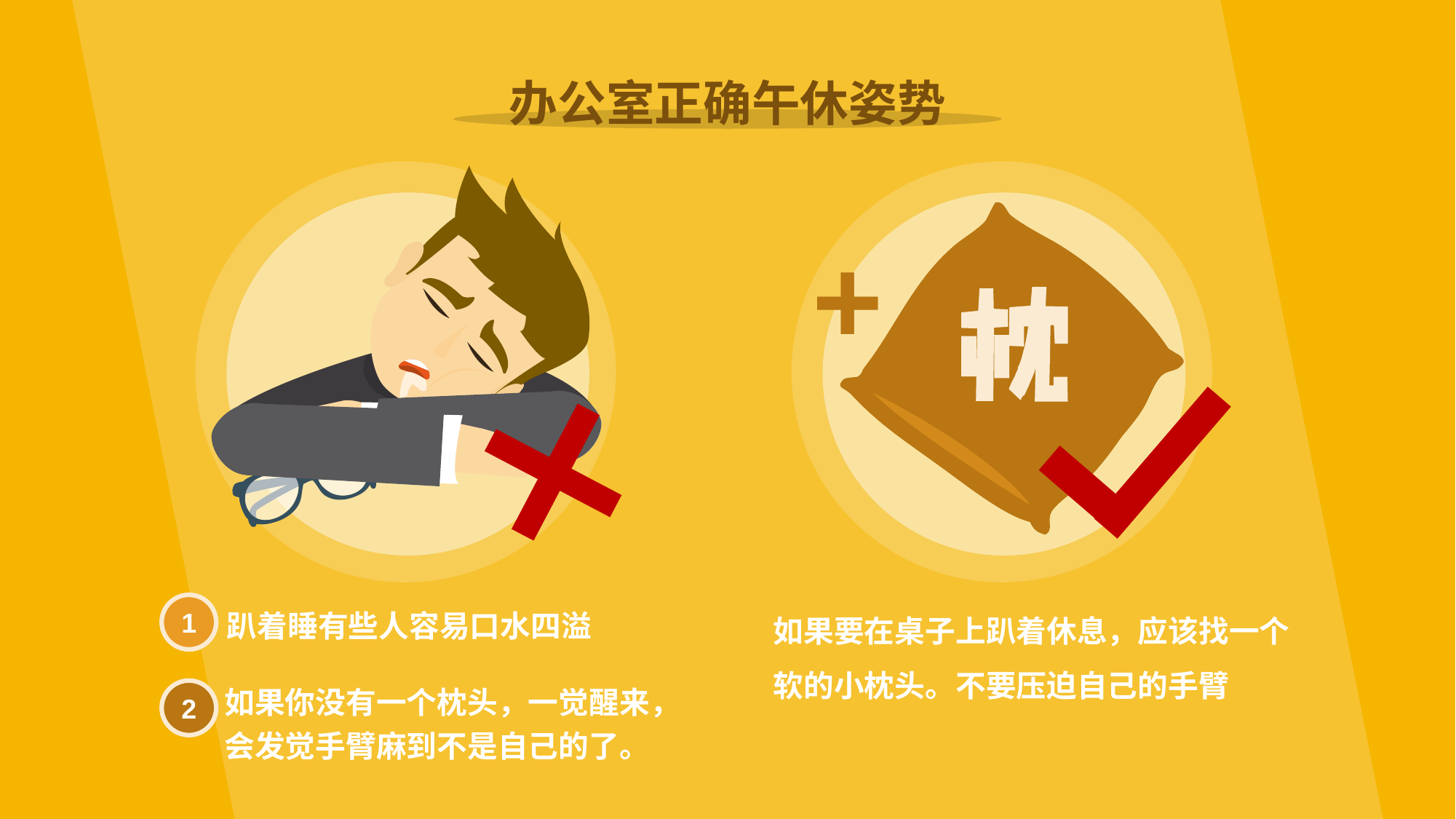

办公室正确午休姿势

+

1
趴着睡有些人容易口水四溢
如果要在桌子上趴着休息，应该找一个软的小枕头。不要压迫自己的手臂
2
如果你没有一个枕头，一觉醒来，会发觉手臂麻到不是自己的了。